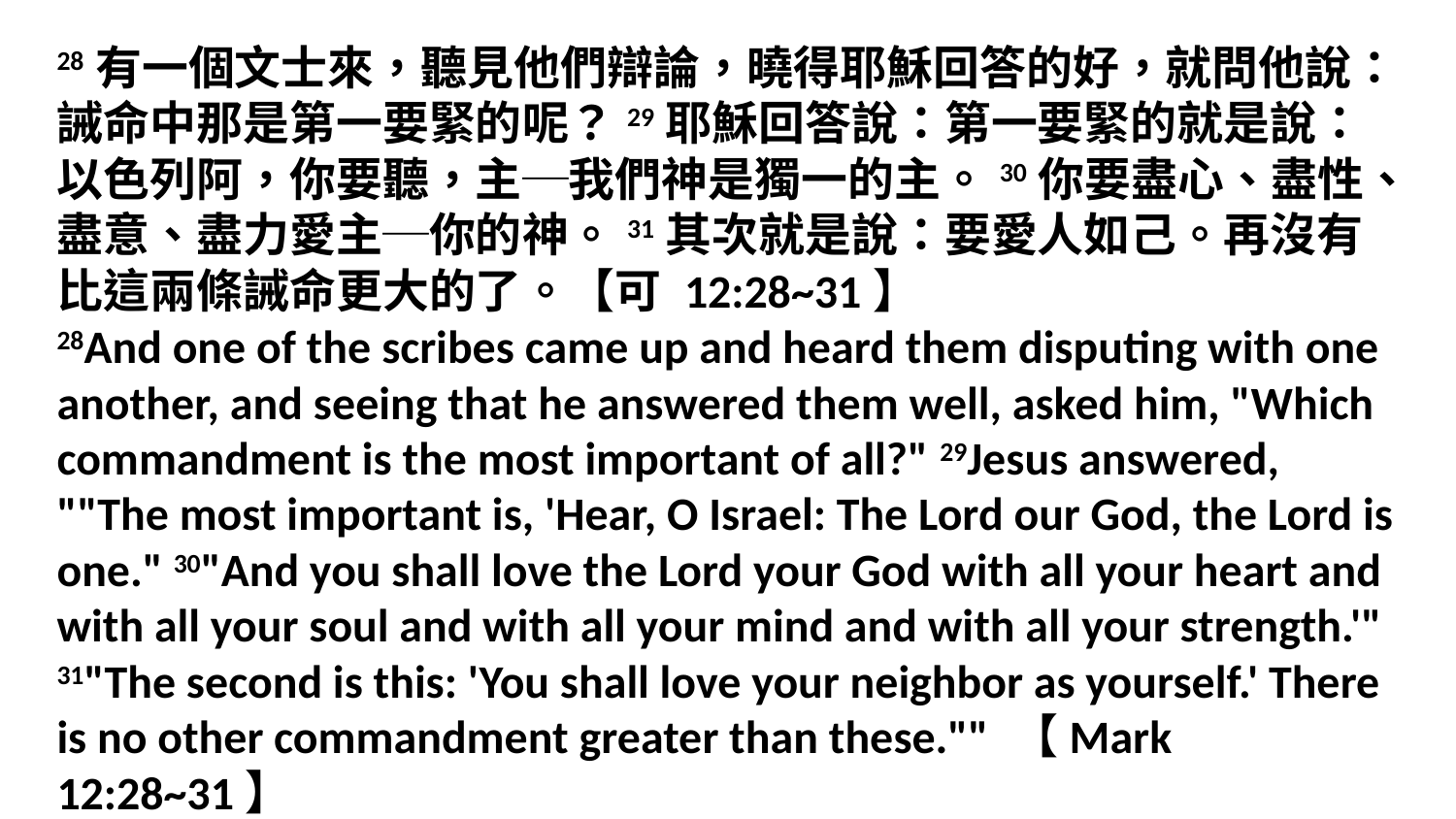

28有一個文士來，聽見他們辯論，曉得耶穌回答的好，就問他說：誡命中那是第一要緊的呢？29耶穌回答說：第一要緊的就是說：以色列阿，你要聽，主─我們神是獨一的主。30你要盡心、盡性、盡意、盡力愛主─你的神。31其次就是說：要愛人如己。再沒有比這兩條誡命更大的了。【可 12:28~31】
28And one of the scribes came up and heard them disputing with one another, and seeing that he answered them well, asked him, "Which commandment is the most important of all?" 29Jesus answered, ""The most important is, 'Hear, O Israel: The Lord our God, the Lord is one." 30"And you shall love the Lord your God with all your heart and with all your soul and with all your mind and with all your strength.'" 31"The second is this: 'You shall love your neighbor as yourself.' There is no other commandment greater than these."" 【Mark 12:28~31】